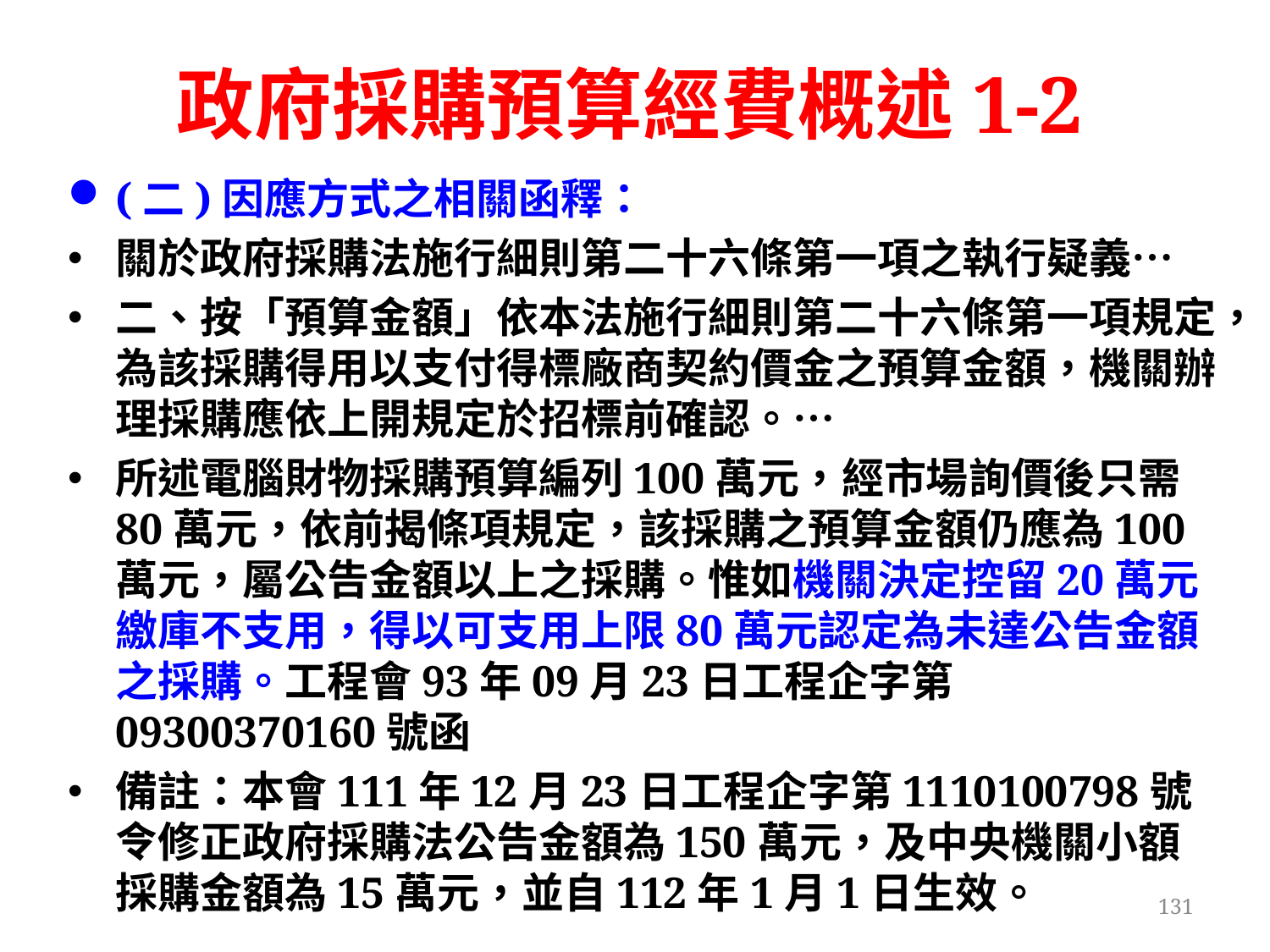

# 政府採購預算經費概述1-2
(二)因應方式之相關函釋：
關於政府採購法施行細則第二十六條第一項之執行疑義…
二、按「預算金額」依本法施行細則第二十六條第一項規定，為該採購得用以支付得標廠商契約價金之預算金額，機關辦理採購應依上開規定於招標前確認。…
所述電腦財物採購預算編列100萬元，經市場詢價後只需80萬元，依前揭條項規定，該採購之預算金額仍應為100萬元，屬公告金額以上之採購。惟如機關決定控留20萬元繳庫不支用，得以可支用上限80萬元認定為未達公告金額之採購。工程會93年09月23日工程企字第09300370160號函
備註：本會111年12月23日工程企字第1110100798號令修正政府採購法公告金額為150萬元，及中央機關小額採購金額為15萬元，並自112年1月1日生效。
131